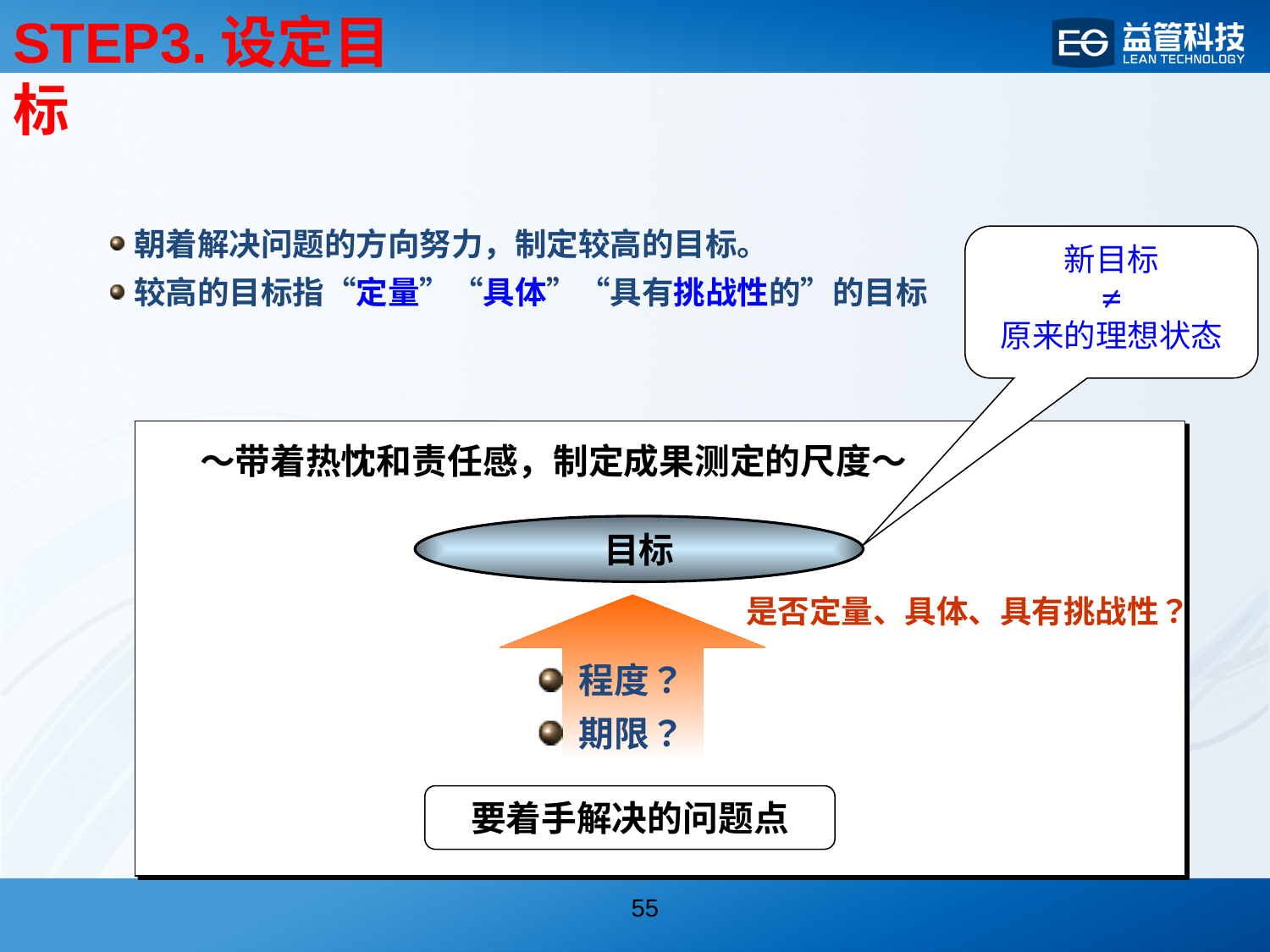

STEP3.设定目标
朝着解决问题的方向努力，制定较高的目标。
较高的目标指“定量”“具体”“具有挑战性的”的目标
新目标
≠
原来的理想状态

～带着热忱和责任感，制定成果测定的尺度～
目标
是否定量、具体、具有挑战性？

 程度？
 期限？
要着手解决的问题点